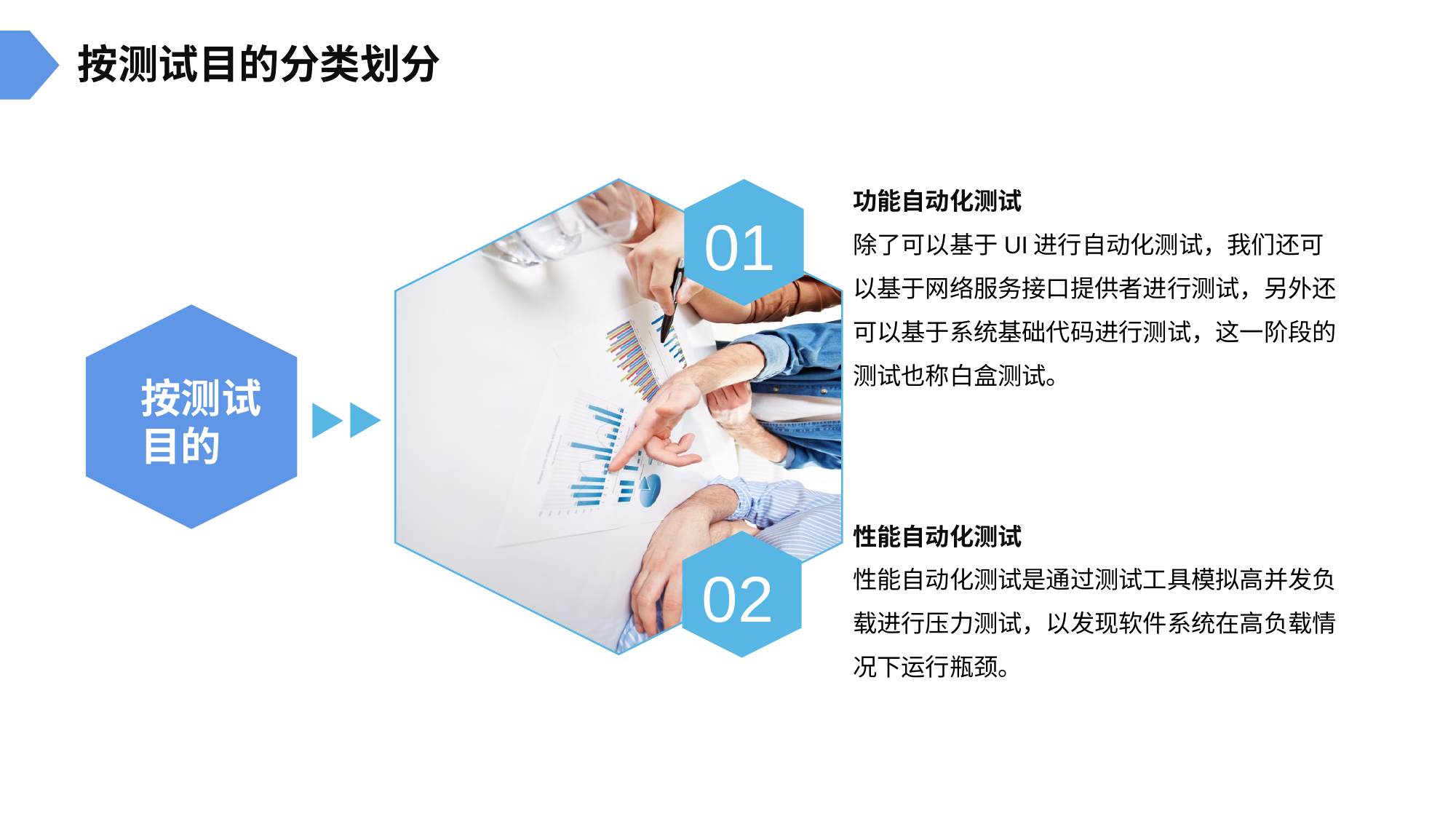

按测试目的分类划分
功能自动化测试
除了可以基于UI进行自动化测试，我们还可以基于网络服务接口提供者进行测试，另外还可以基于系统基础代码进行测试，这一阶段的测试也称白盒测试。

01

按测试目的

性能自动化测试
性能自动化测试是通过测试工具模拟高并发负载进行压力测试，以发现软件系统在高负载情况下运行瓶颈。

02